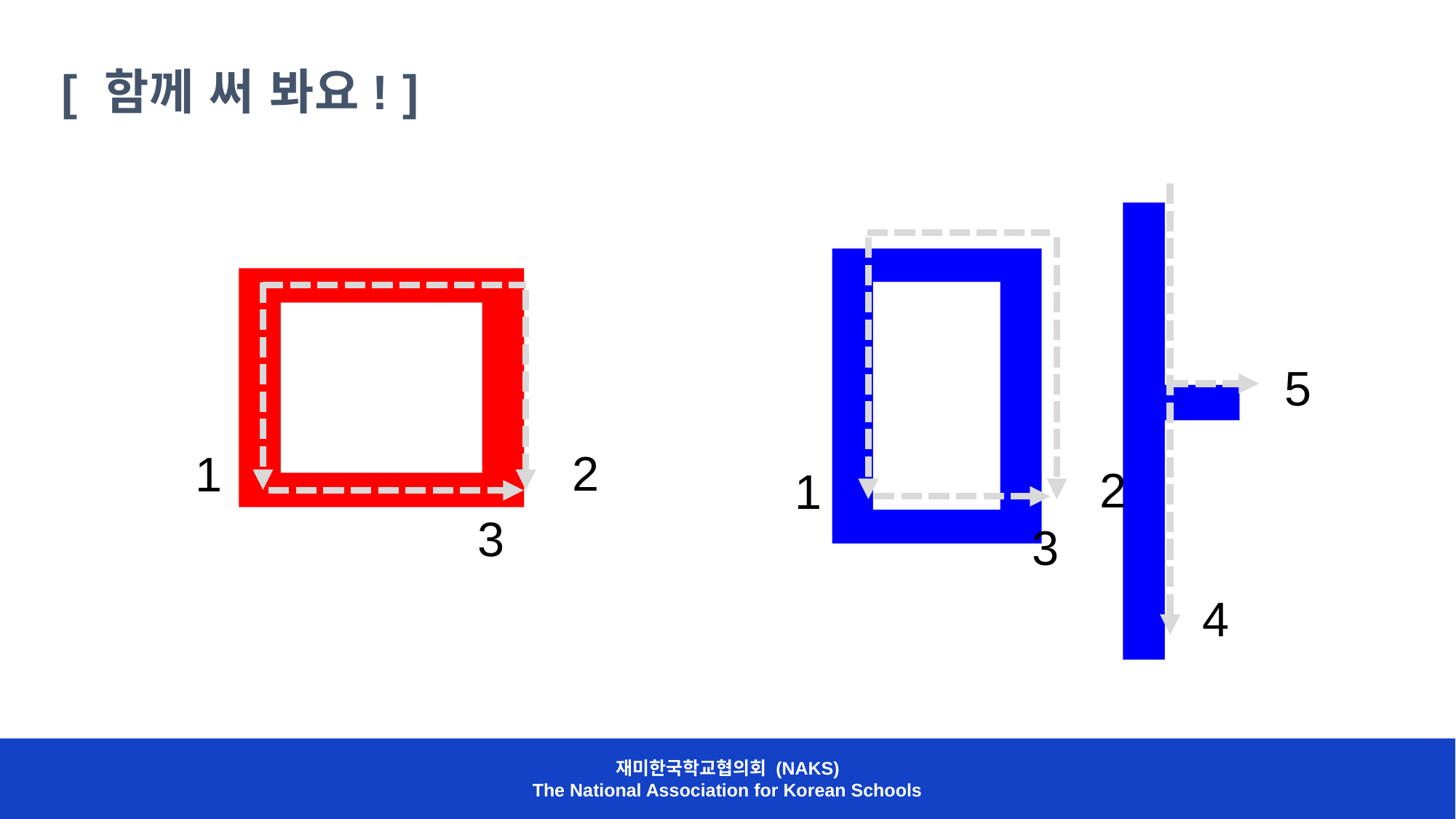

[ 함께 써 봐요! ]
ㅁ
마
5
2
1
2
1
3
3
4
재미한국학교협의회 (NAKS)
The National Association for Korean Schools